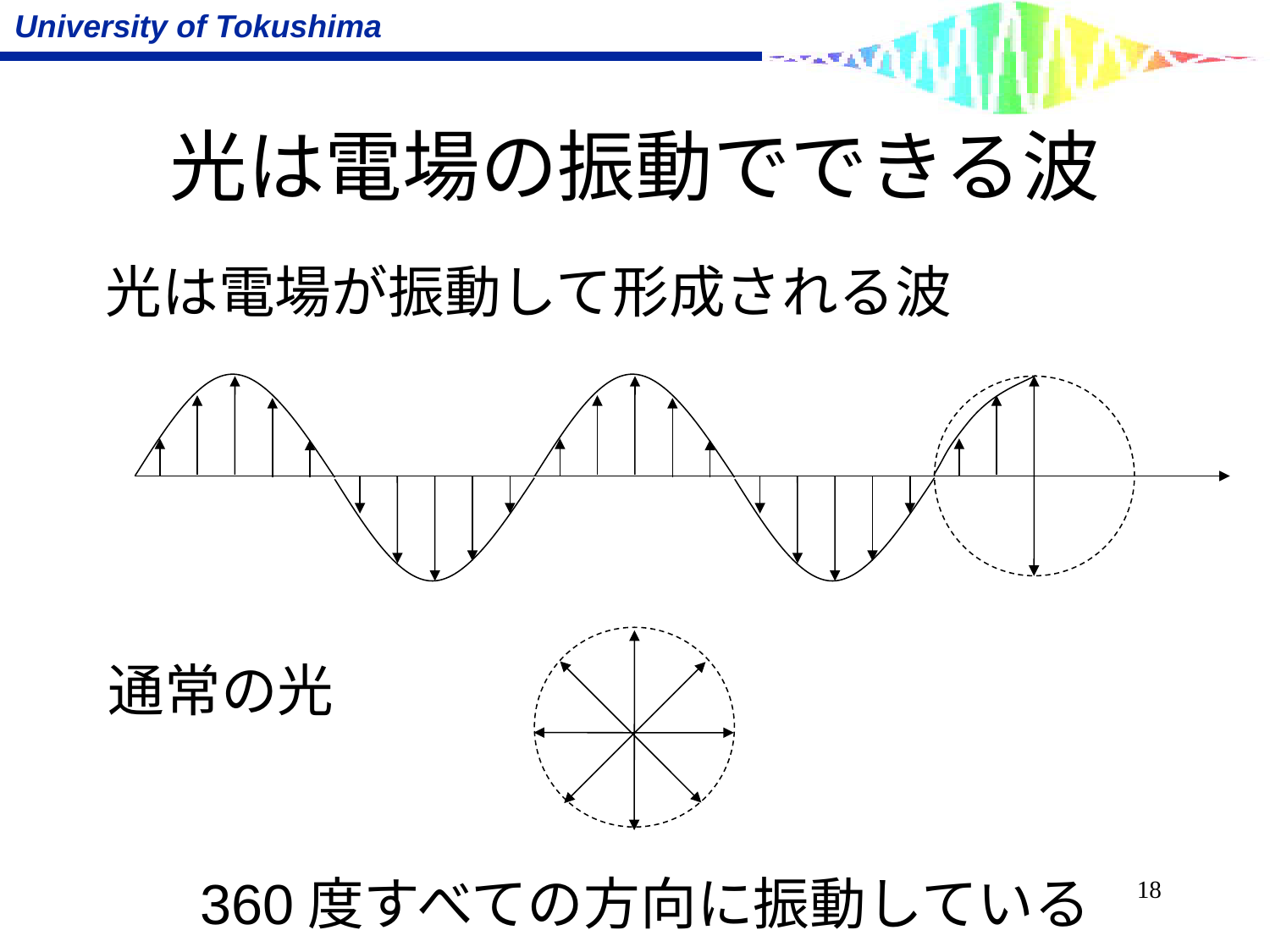

# 光は電場の振動でできる波
光は電場が振動して形成される波

通常の光
360度すべての方向に振動している
18